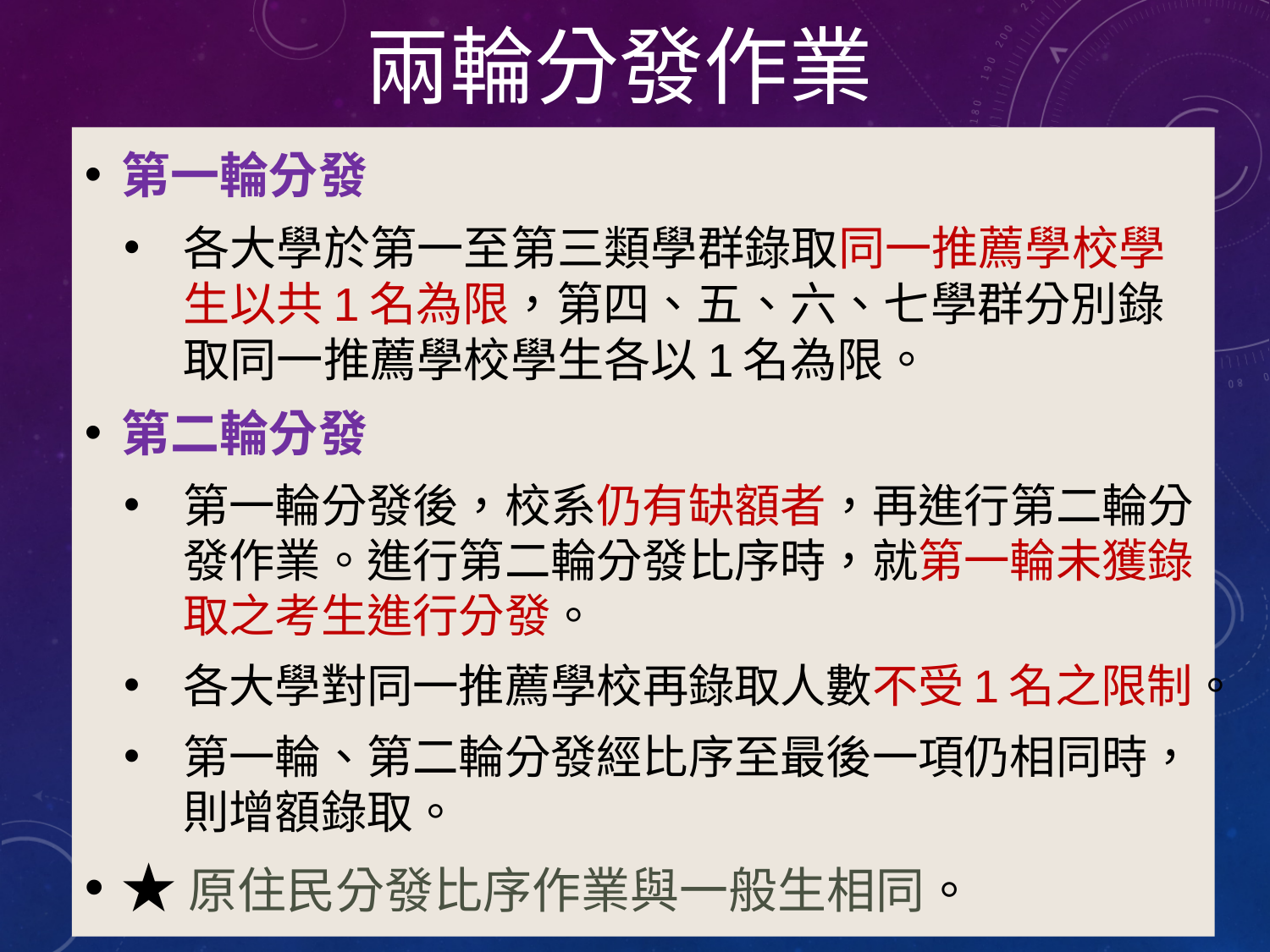

# 兩輪分發作業
第一輪分發
各大學於第一至第三類學群錄取同一推薦學校學生以共1名為限，第四、五、六、七學群分別錄取同一推薦學校學生各以1名為限。
第二輪分發
第一輪分發後，校系仍有缺額者，再進行第二輪分發作業。進行第二輪分發比序時，就第一輪未獲錄取之考生進行分發。
各大學對同一推薦學校再錄取人數不受1名之限制。
第一輪、第二輪分發經比序至最後一項仍相同時，則增額錄取。
★原住民分發比序作業與一般生相同。